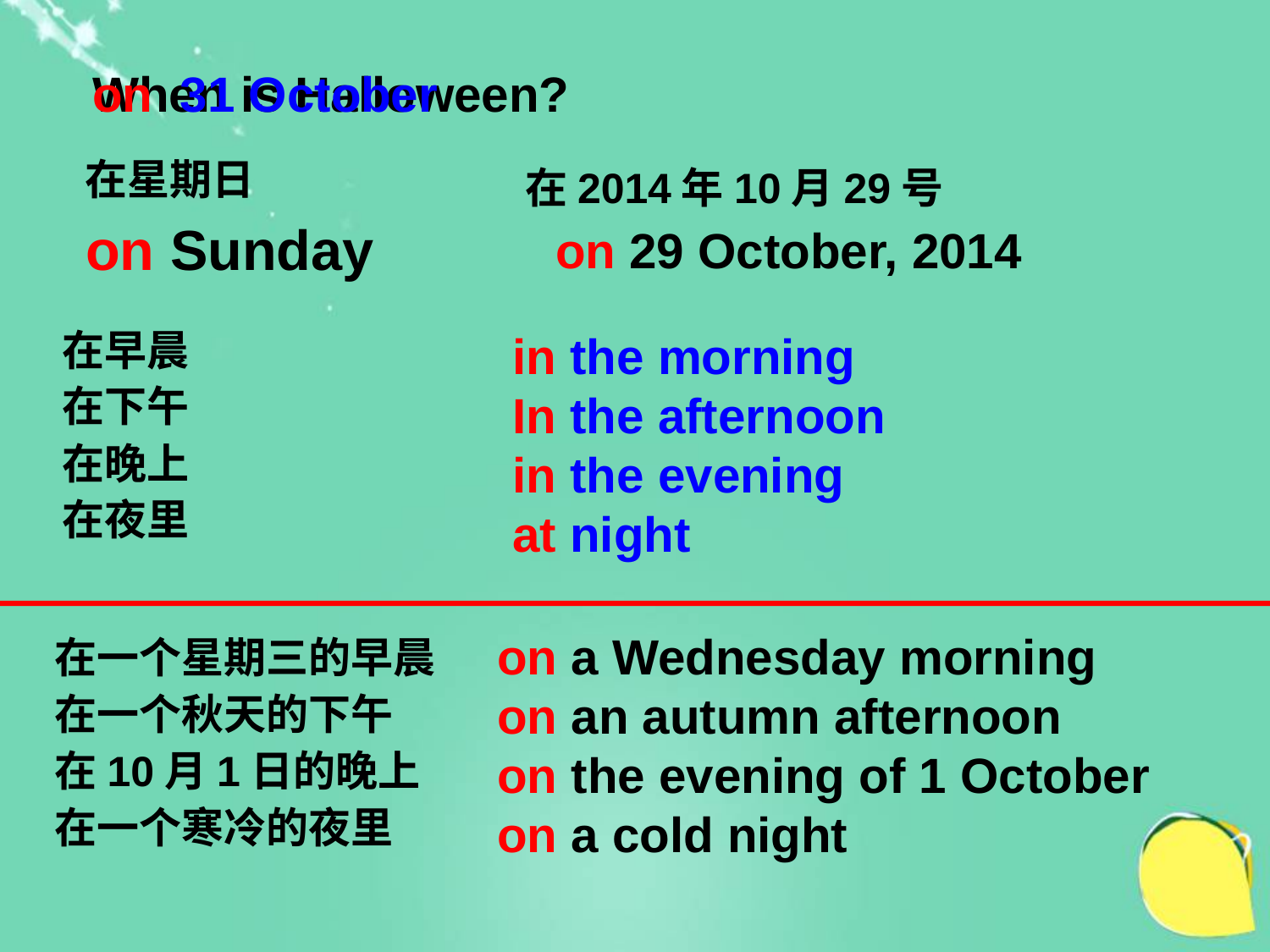

When is Halloween?
on  31 October
在星期日
在2014年10月29号
on Sunday
 on 29 October, 2014
in the morning
In the afternoon
in the evening
at night
在早晨
在下午
在晚上
在夜里

on a Wednesday morning
on an autumn afternoon
on the evening of 1 October
on a cold night
在一个星期三的早晨
在一个秋天的下午
在10月1日的晚上
在一个寒冷的夜里